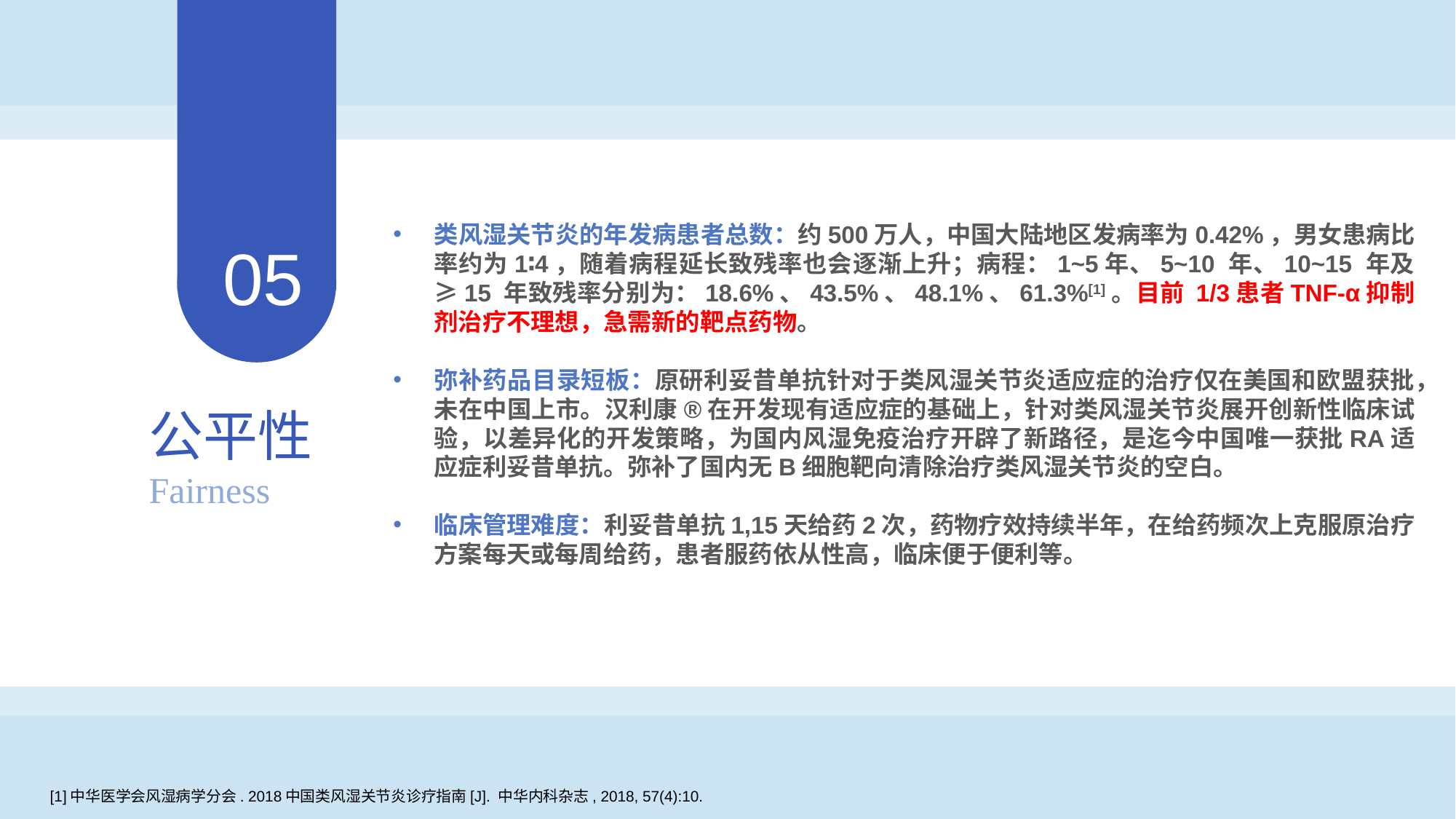

类风湿关节炎的年发病患者总数：约500万人，中国大陆地区发病率为0.42%，男女患病比率约为1∶4，随着病程延长致残率也会逐渐上升；病程：1~5年、5~10 年、10~15 年及≥15 年致残率分别为：18.6%、43.5%、48.1%、61.3%[1]。目前 1/3患者TNF-α抑制剂治疗不理想，急需新的靶点药物。

弥补药品目录短板：原研利妥昔单抗针对于类风湿关节炎适应症的治疗仅在美国和欧盟获批，未在中国上市。汉利康®在开发现有适应症的基础上，针对类风湿关节炎展开创新性临床试验，以差异化的开发策略，为国内风湿免疫治疗开辟了新路径，是迄今中国唯一获批RA适应症利妥昔单抗。弥补了国内无B细胞靶向清除治疗类风湿关节炎的空白。

临床管理难度：利妥昔单抗1,15天给药2次，药物疗效持续半年，在给药频次上克服原治疗方案每天或每周给药，患者服药依从性高，临床便于便利等。
05
公平性
Fairness
[1]中华医学会风湿病学分会. 2018中国类风湿关节炎诊疗指南[J]. 中华内科杂志, 2018, 57(4):10.